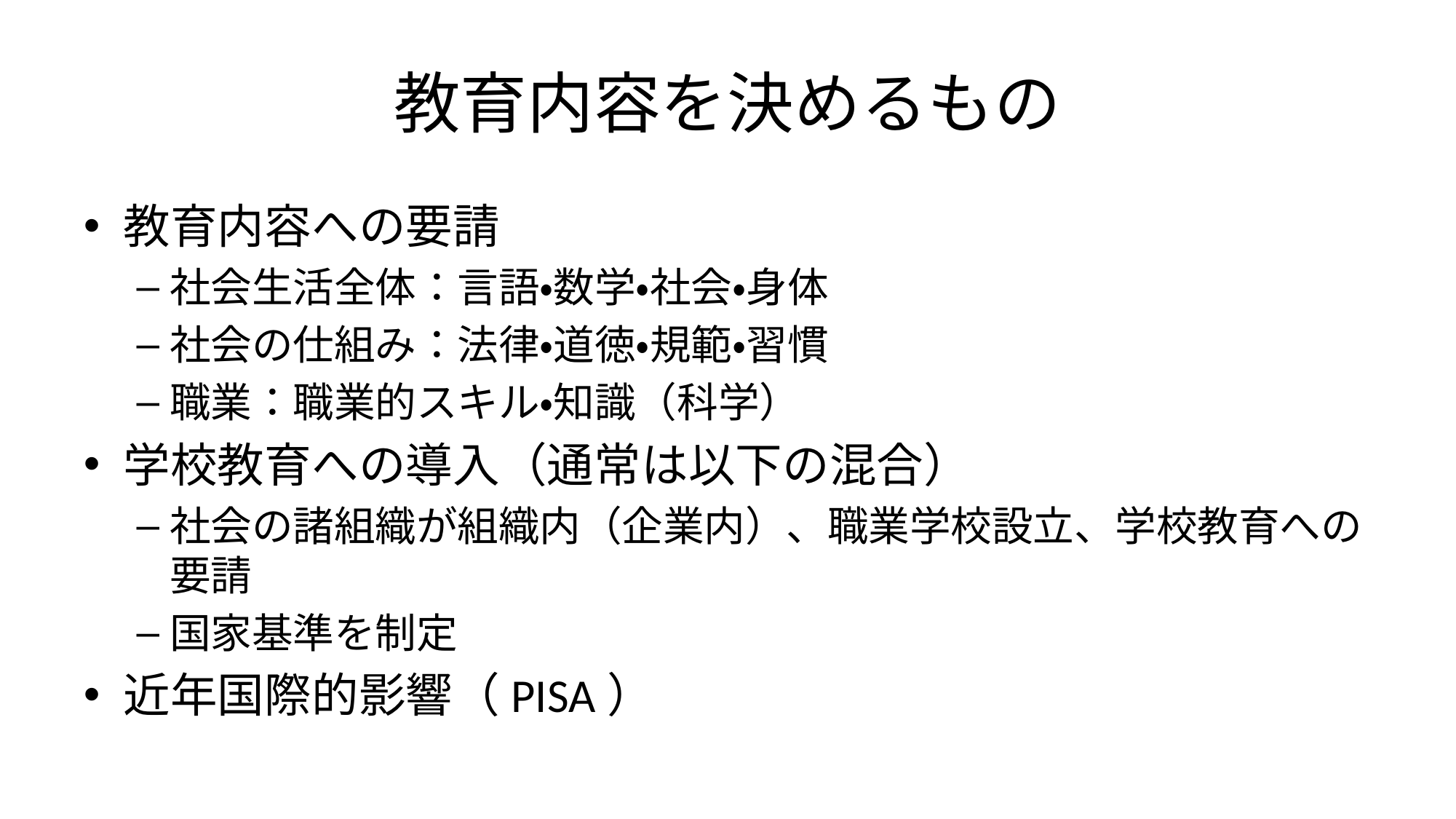

# 教育内容を決めるもの
教育内容への要請
社会生活全体：言語・数学・社会・身体
社会の仕組み：法律・道徳・規範・習慣
職業：職業的スキル・知識（科学）
学校教育への導入（通常は以下の混合）
社会の諸組織が組織内（企業内）、職業学校設立、学校教育への要請
国家基準を制定
近年国際的影響（PISA）